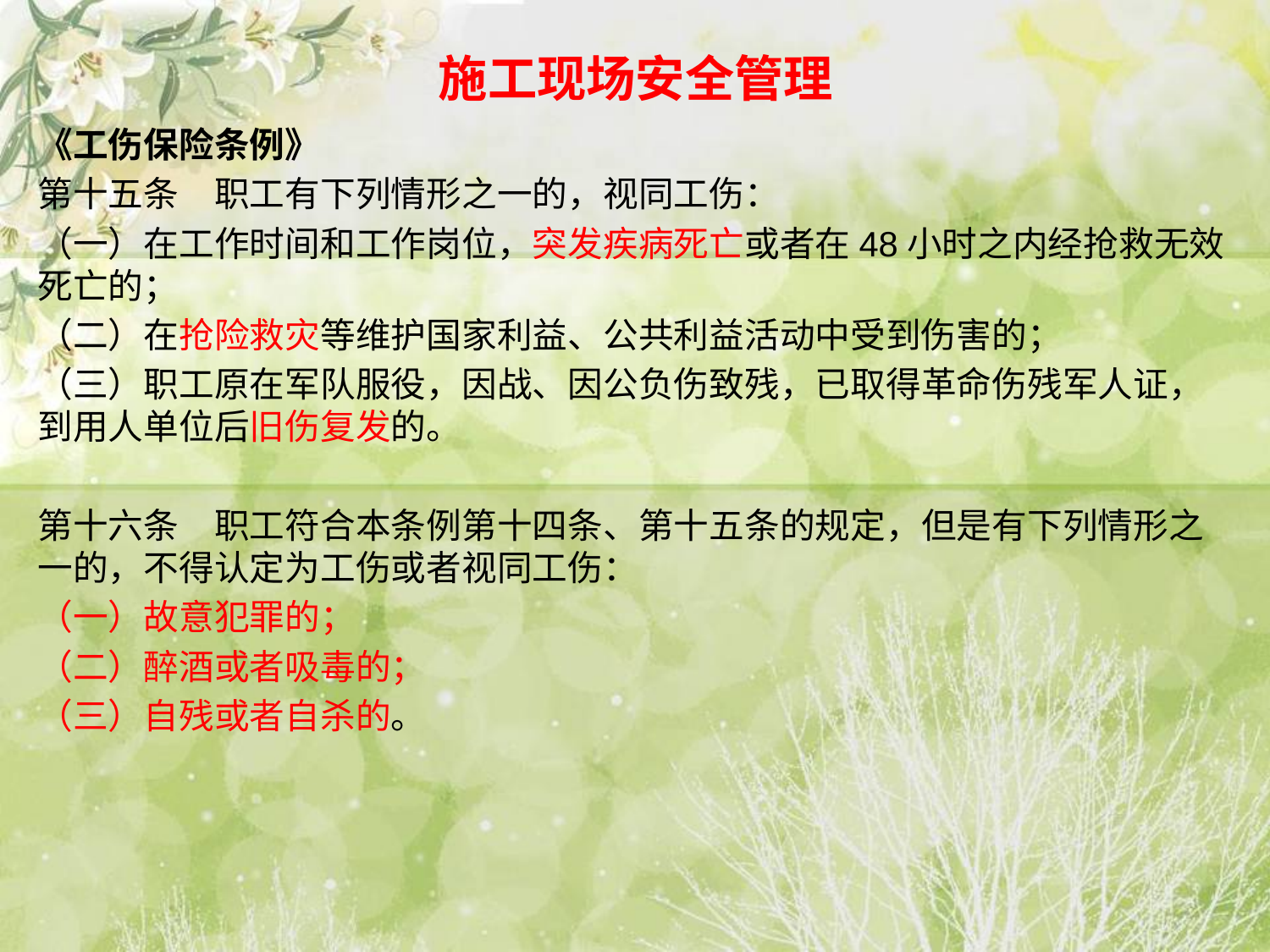

# 施工现场安全管理
《工伤保险条例》
第十五条　职工有下列情形之一的，视同工伤：
（一）在工作时间和工作岗位，突发疾病死亡或者在48小时之内经抢救无效死亡的；
（二）在抢险救灾等维护国家利益、公共利益活动中受到伤害的；
（三）职工原在军队服役，因战、因公负伤致残，已取得革命伤残军人证，到用人单位后旧伤复发的。

第十六条　职工符合本条例第十四条、第十五条的规定，但是有下列情形之一的，不得认定为工伤或者视同工伤：
（一）故意犯罪的；
（二）醉酒或者吸毒的；
（三）自残或者自杀的。